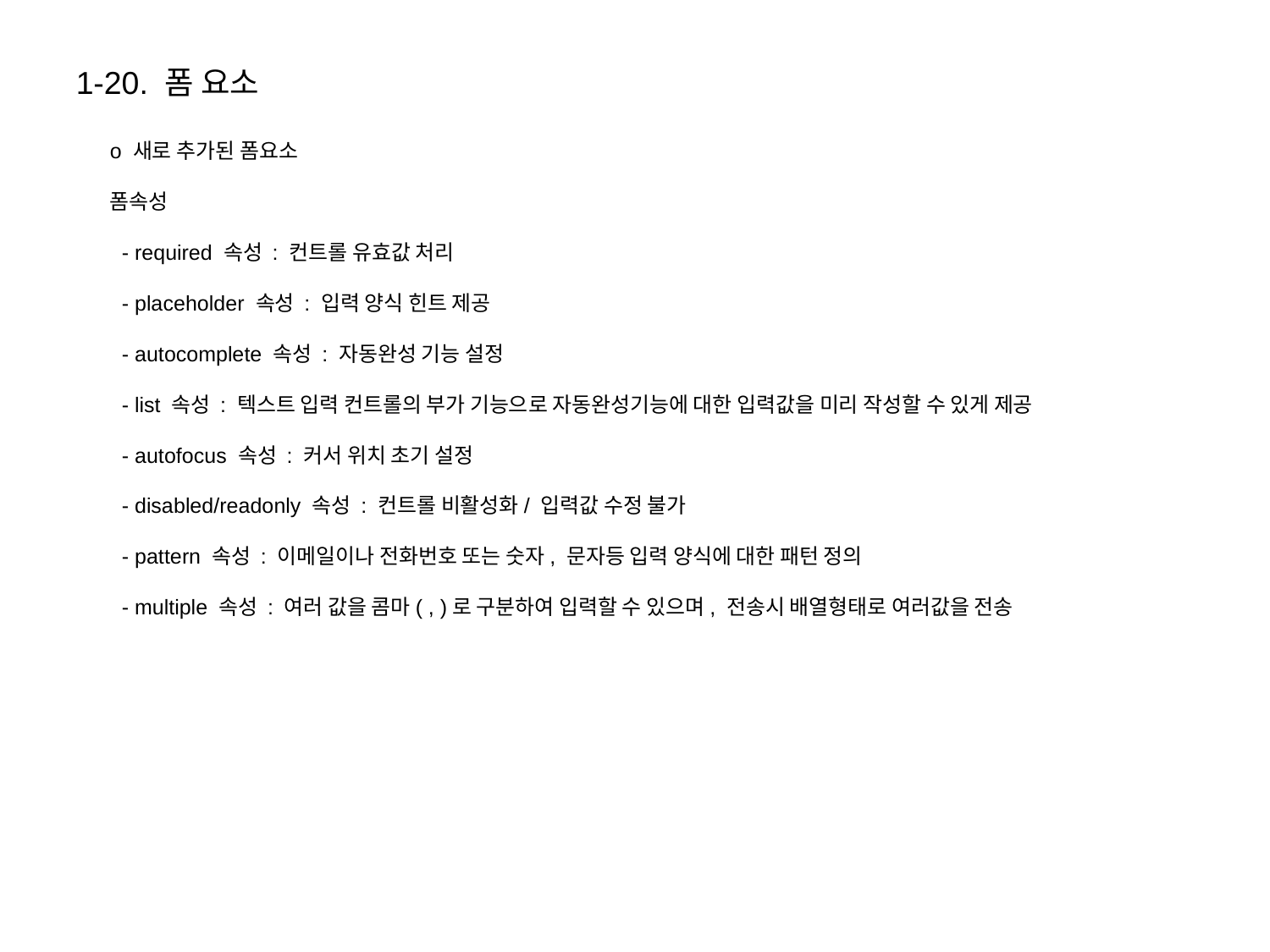

1-20. 폼 요소
o 새로 추가된 폼요소
폼속성
  - required 속성 : 컨트롤 유효값 처리
  - placeholder 속성 : 입력 양식 힌트 제공
  - autocomplete 속성 : 자동완성 기능 설정
  - list 속성 : 텍스트 입력 컨트롤의 부가 기능으로 자동완성기능에 대한 입력값을 미리 작성할 수 있게 제공
  - autofocus 속성 : 커서 위치 초기 설정
  - disabled/readonly 속성 : 컨트롤 비활성화/ 입력값 수정 불가
  - pattern 속성 : 이메일이나 전화번호 또는 숫자, 문자등 입력 양식에 대한 패턴 정의
  - multiple 속성 : 여러 값을 콤마( , )로 구분하여 입력할 수 있으며, 전송시 배열형태로 여러값을 전송